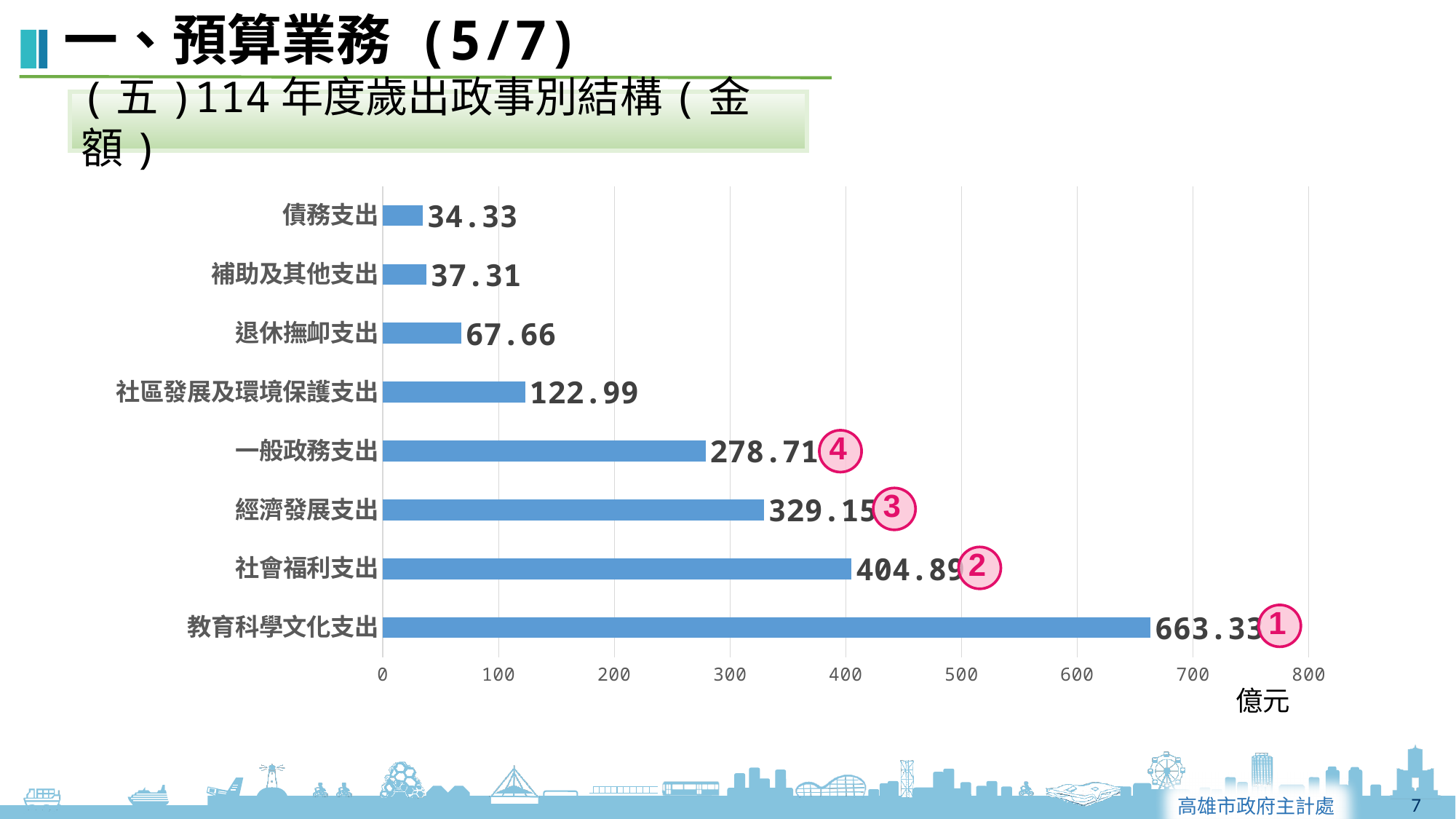

一、預算業務 (5/7)

### Chart

| Category |  |
|---|---|
| 教育科學文化支出 | 663.33 |
| 社會福利支出 | 404.89 |
| 經濟發展支出 | 329.15 |
| 一般政務支出 | 278.71 |
| 社區發展及環境保護支出 | 122.99 |
| 退休撫卹支出 | 67.66 |
| 補助及其他支出 | 37.31 |
| 債務支出 | 34.33 |
(五)114年度歲出政事別結構(金額)